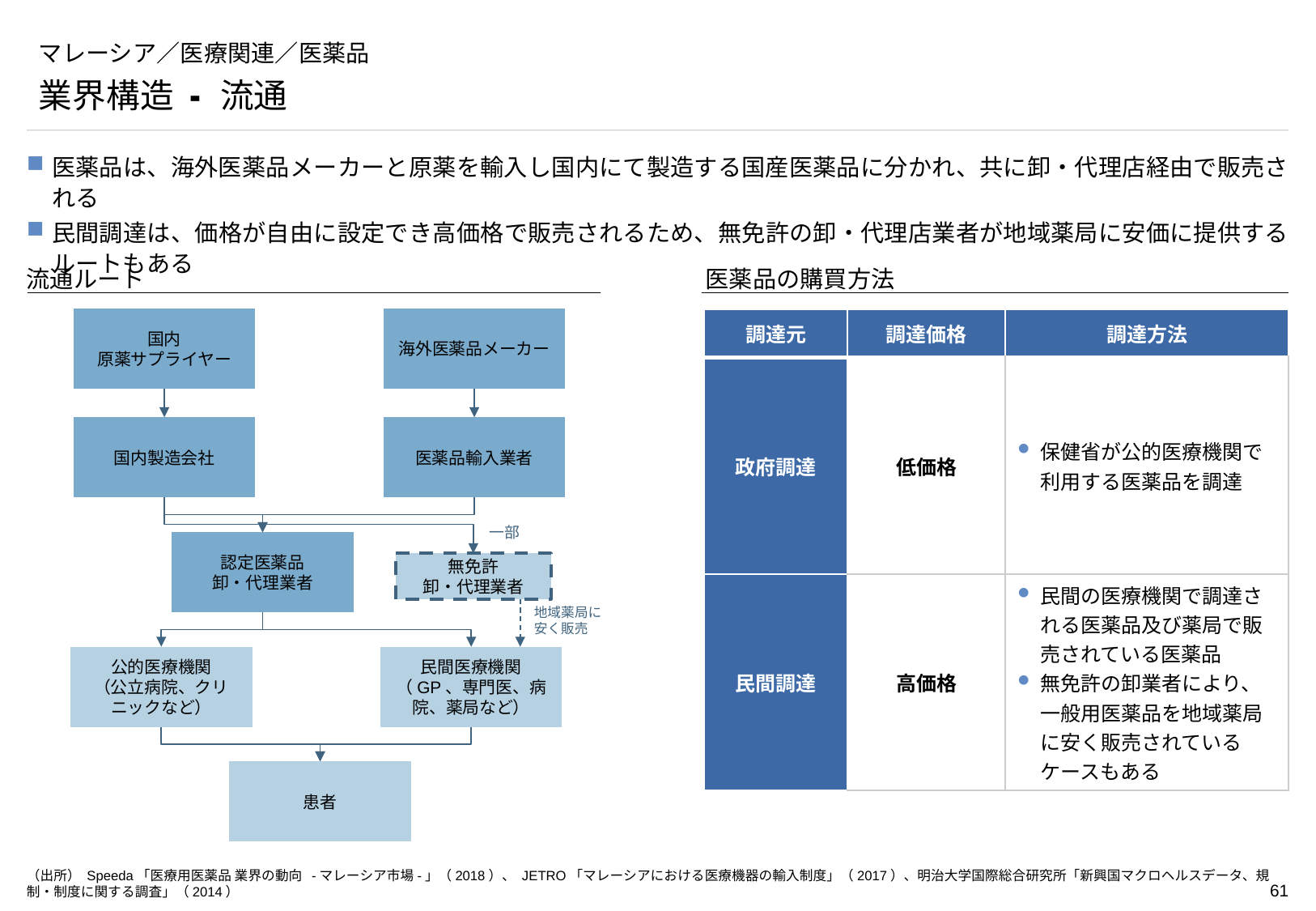

# マレーシア／医療関連／医薬品
業界構造 - 流通
医薬品は、海外医薬品メーカーと原薬を輸入し国内にて製造する国産医薬品に分かれ、共に卸・代理店経由で販売される
民間調達は、価格が自由に設定でき高価格で販売されるため、無免許の卸・代理店業者が地域薬局に安価に提供するルートもある
流通ルート
医薬品の購買方法
国内
原薬サプライヤー
海外医薬品メーカー
| 調達元 | 調達価格 | 調達方法 |
| --- | --- | --- |
| 政府調達 | 低価格 | 保健省が公的医療機関で利用する医薬品を調達 |
| 民間調達 | 高価格 | 民間の医療機関で調達される医薬品及び薬局で販売されている医薬品 無免許の卸業者により、一般用医薬品を地域薬局に安く販売されているケースもある |
国内製造会社
医薬品輸入業者
一部
認定医薬品
卸・代理業者
無免許
卸・代理業者
地域薬局に安く販売
公的医療機関
（公立病院、クリニックなど）
民間医療機関
（GP、専門医、病院、薬局など）
患者
（出所） Speeda「医療用医薬品 業界の動向  -マレーシア市場-」（2018）、 JETRO「マレーシアにおける医療機器の輸入制度」（2017）、明治大学国際総合研究所「新興国マクロヘルスデータ、規制・制度に関する調査」（2014）